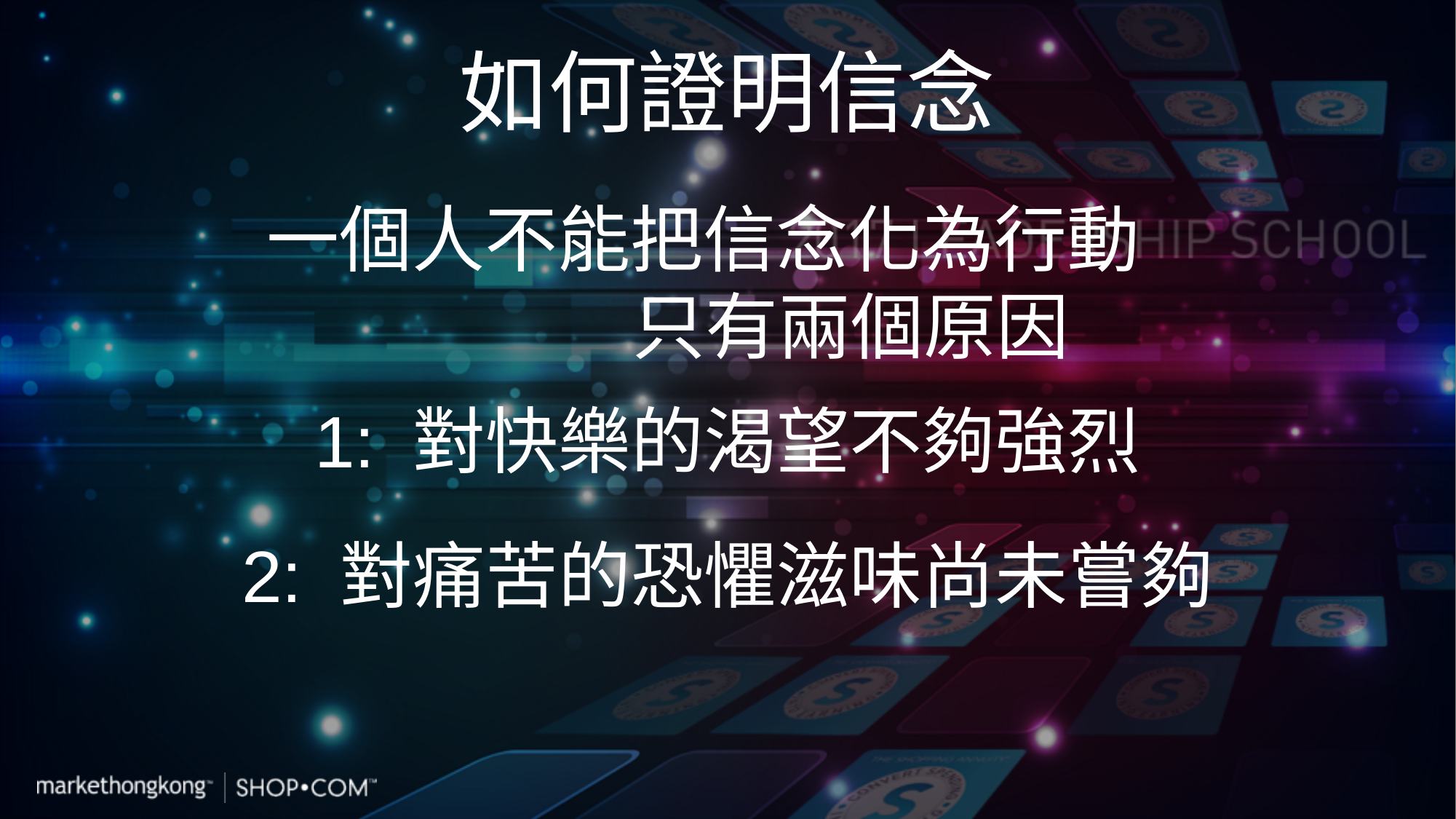

# 如何證明信念
一個人不能把信念化為行動
              只有兩個原因
1: 對快樂的渴望不夠強烈
2: 對痛苦的恐懼滋味尚未嘗夠